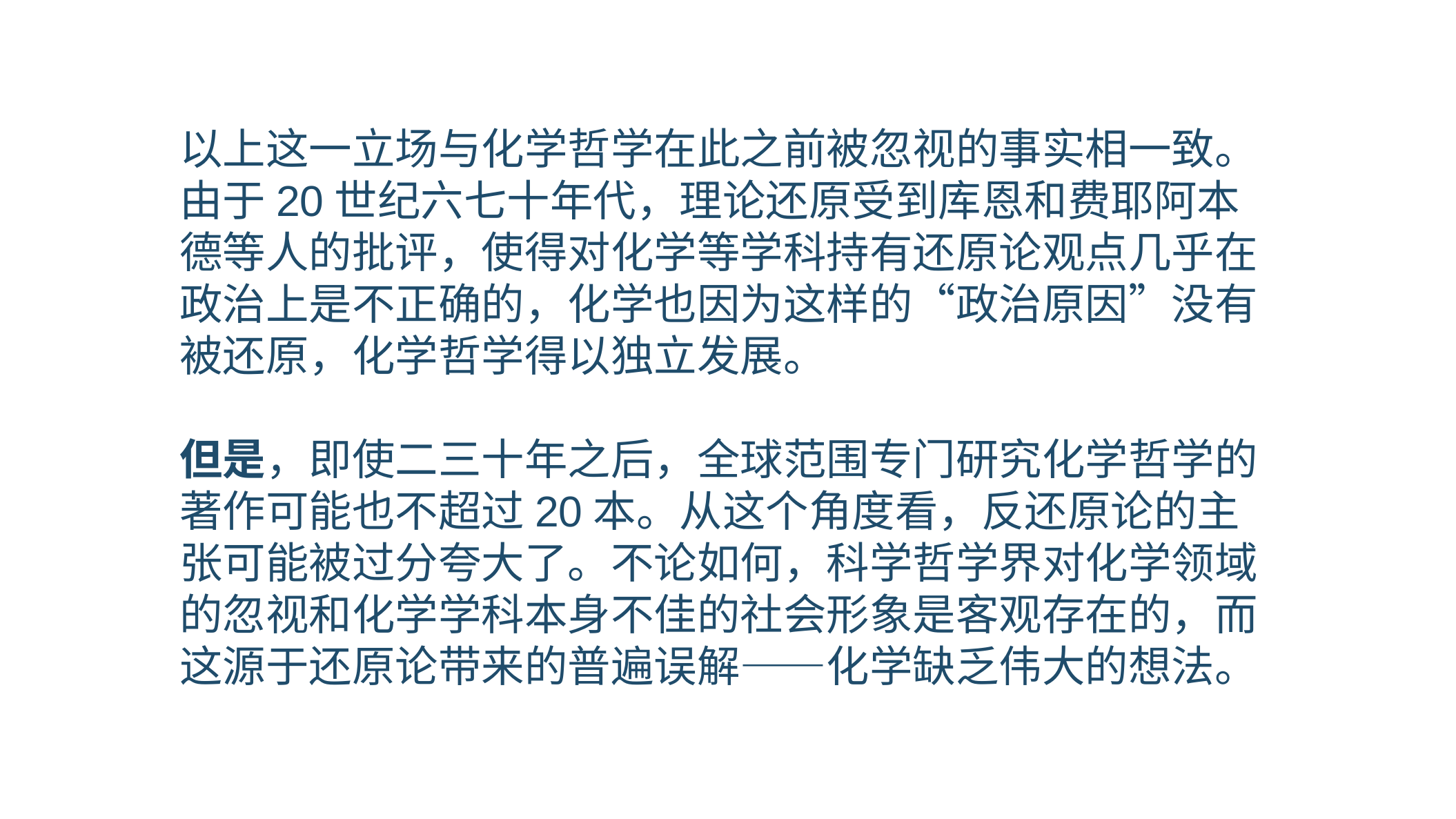

以上这一立场与化学哲学在此之前被忽视的事实相一致。由于20世纪六七十年代，理论还原受到库恩和费耶阿本德等人的批评，使得对化学等学科持有还原论观点几乎在政治上是不正确的，化学也因为这样的“政治原因”没有被还原，化学哲学得以独立发展。

但是，即使二三十年之后，全球范围专门研究化学哲学的著作可能也不超过20本。从这个角度看，反还原论的主张可能被过分夸大了。不论如何，科学哲学界对化学领域的忽视和化学学科本身不佳的社会形象是客观存在的，而这源于还原论带来的普遍误解——化学缺乏伟大的想法。